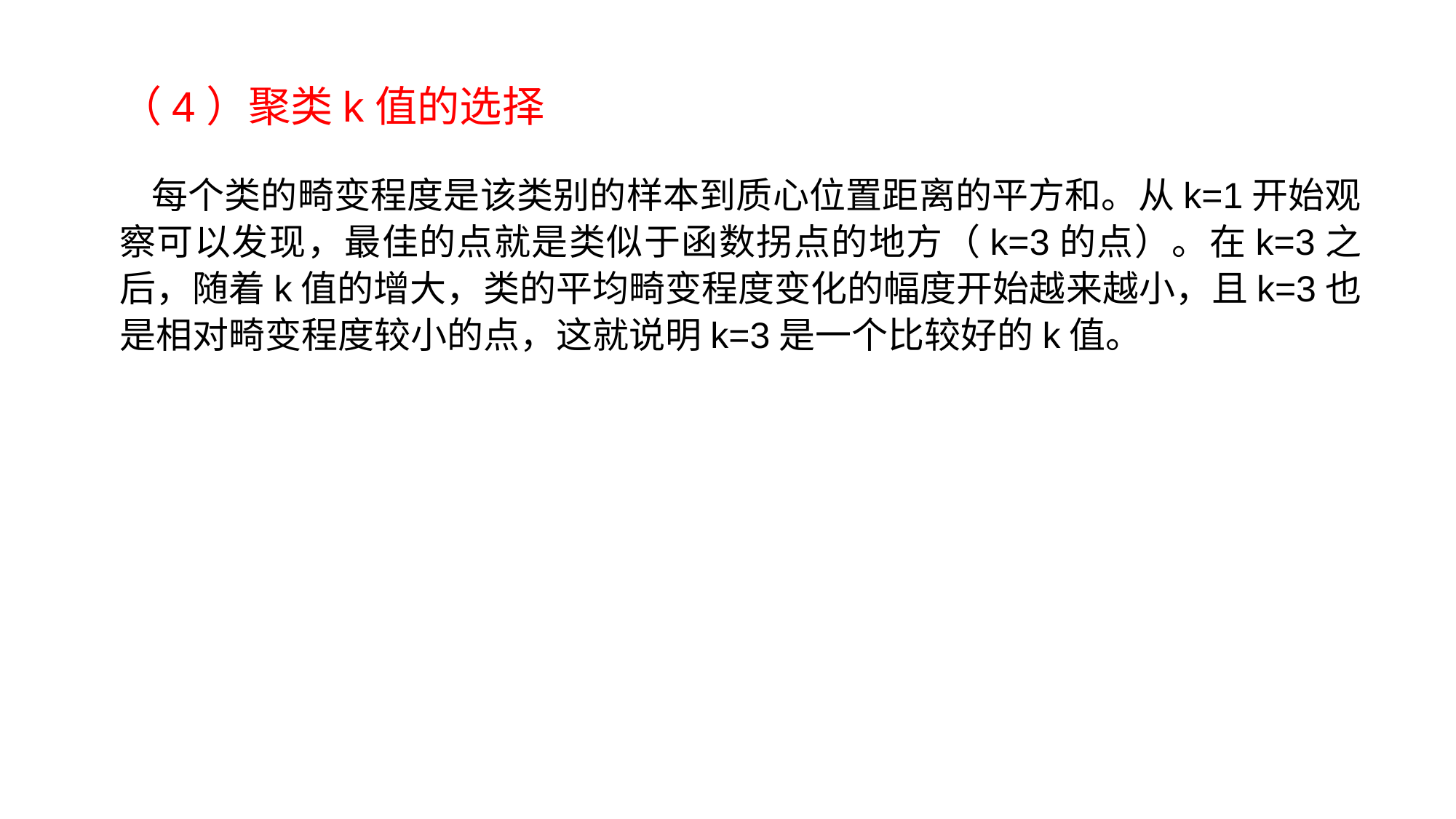

（4）聚类k值的选择
每个类的畸变程度是该类别的样本到质心位置距离的平方和。从k=1开始观察可以发现，最佳的点就是类似于函数拐点的地方（k=3的点）。在k=3之后，随着k值的增大，类的平均畸变程度变化的幅度开始越来越小，且k=3也是相对畸变程度较小的点，这就说明k=3是一个比较好的k值。